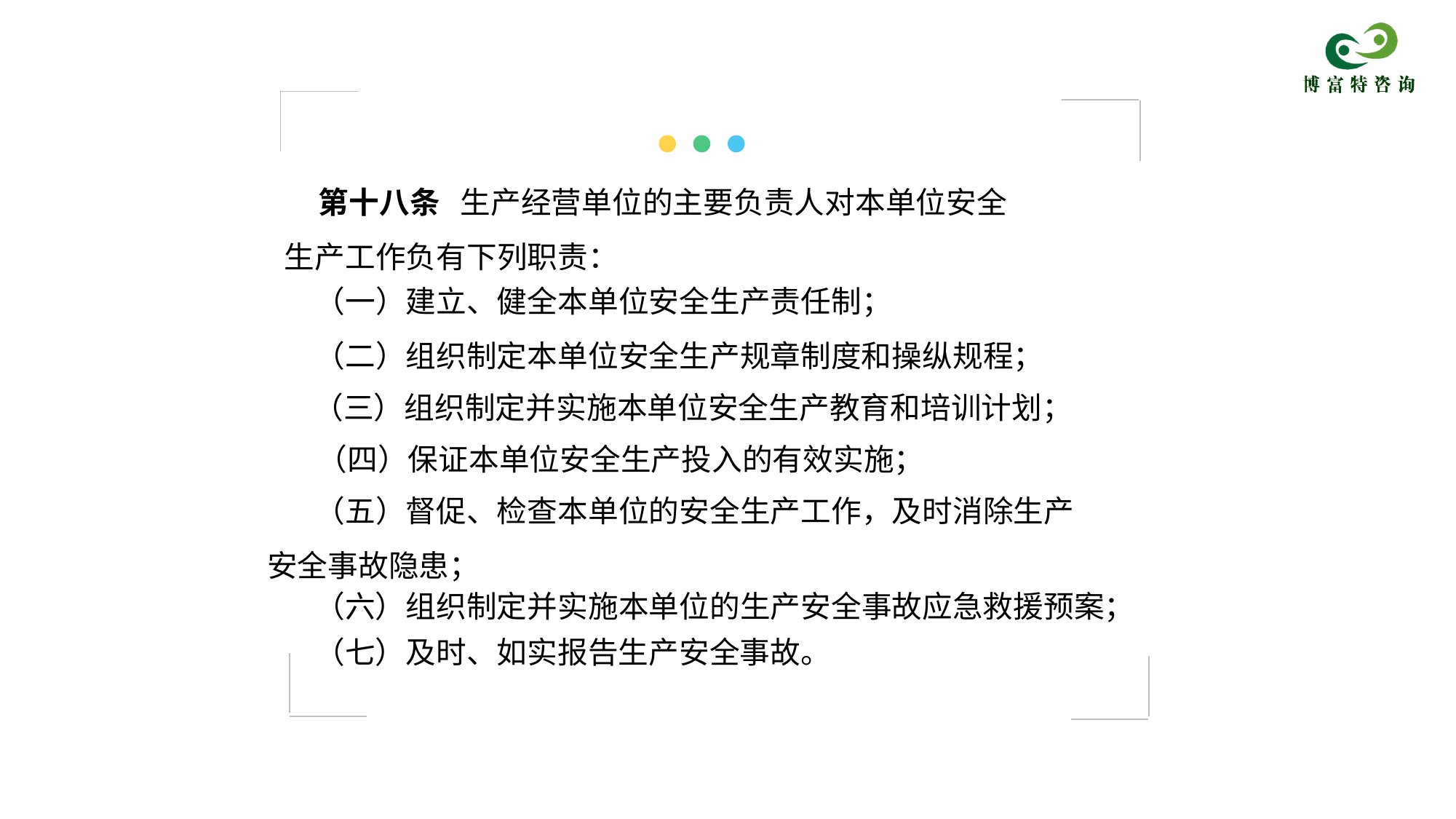

第十八条   生产经营单位的主要负责人对本单位安全
生产工作负有下列职责：
      （一）建立、健全本单位安全生产责任制；
      （二）组织制定本单位安全生产规章制度和操纵规程；
      （三）组织制定并实施本单位安全生产教育和培训计划；
      （四）保证本单位安全生产投入的有效实施；
      （五）督促、检查本单位的安全生产工作，及时消除生产
安全事故隐患；
      （六）组织制定并实施本单位的生产安全事故应急救援预案；
      （七）及时、如实报告生产安全事故。